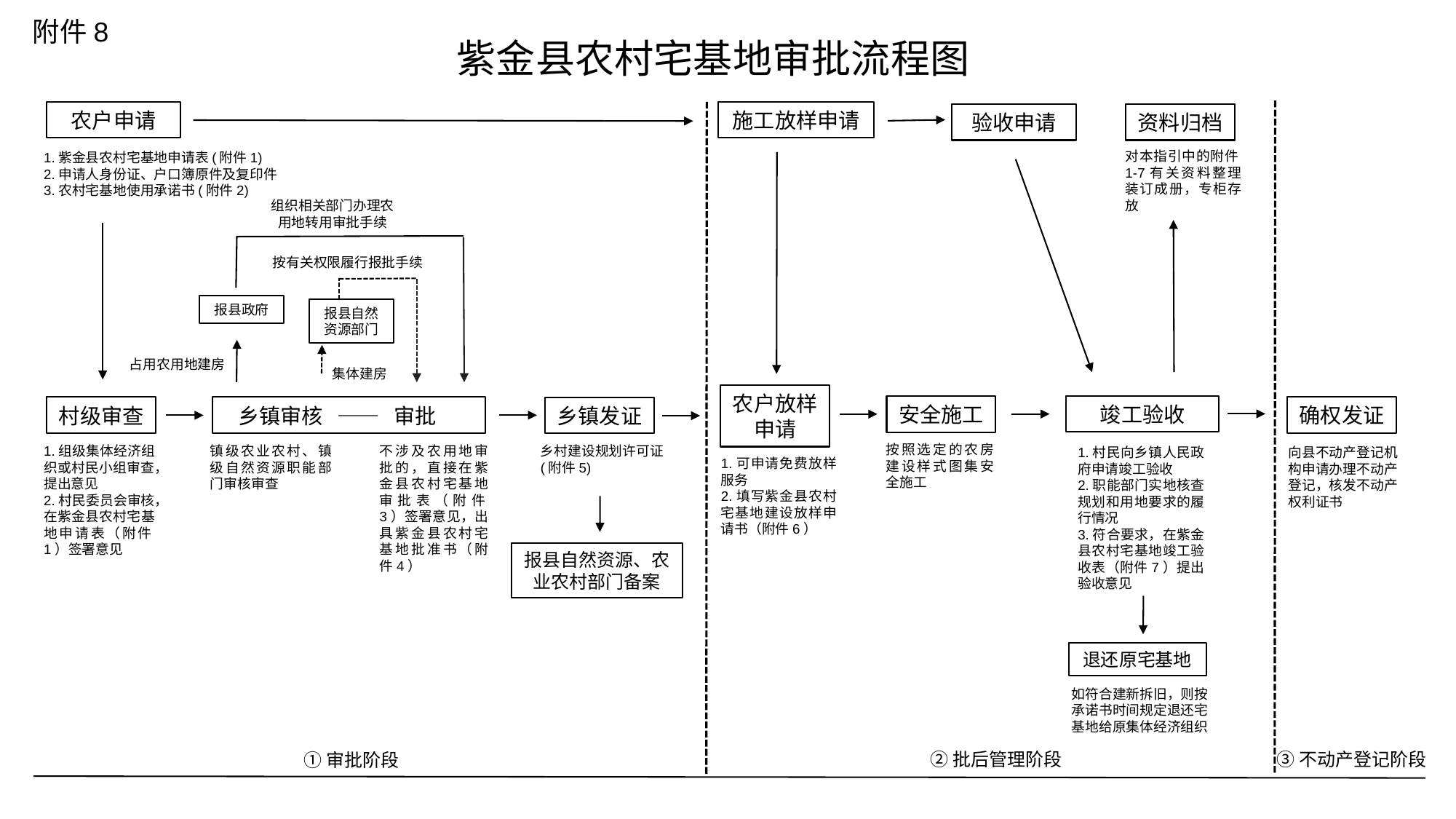

附件8
紫金县农村宅基地审批流程图
农户申请
施工放样申请
验收申请
资料归档
对本指引中的附件1-7有关资料整理装订成册，专柜存放
1.紫金县农村宅基地申请表(附件1)
2.申请人身份证、户口簿原件及复印件
3.农村宅基地使用承诺书(附件2)
组织相关部门办理农用地转用审批手续
按有关权限履行报批手续
报县政府
报县自然资源部门
占用农用地建房
集体建房
农户放样申请
竣工验收
安全施工
确权发证
村级审查
  乡镇审核   ——   审批
乡镇发证
按照选定的农房建设样式图集安全施工
1.组级集体经济组织或村民小组审查，提出意见
2.村民委员会审核，在紫金县农村宅基地申请表（附件1）签署意见
镇级农业农村、镇级自然资源职能部门审核审查
不涉及农用地审批的，直接在紫金县农村宅基地审批表（附件3）签署意见，出具紫金县农村宅基地批准书（附件4）
乡村建设规划许可证(附件5)
1.村民向乡镇人民政府申请竣工验收
2.职能部门实地核查规划和用地要求的履行情况
3.符合要求，在紫金县农村宅基地竣工验收表（附件7）提出验收意见
向县不动产登记机构申请办理不动产登记，核发不动产权利证书
1.可申请免费放样服务
2.填写紫金县农村宅基地建设放样申请书（附件6）
报县自然资源、农业农村部门备案
退还原宅基地
如符合建新拆旧，则按承诺书时间规定退还宅基地给原集体经济组织
③不动产登记阶段
②批后管理阶段
①审批阶段